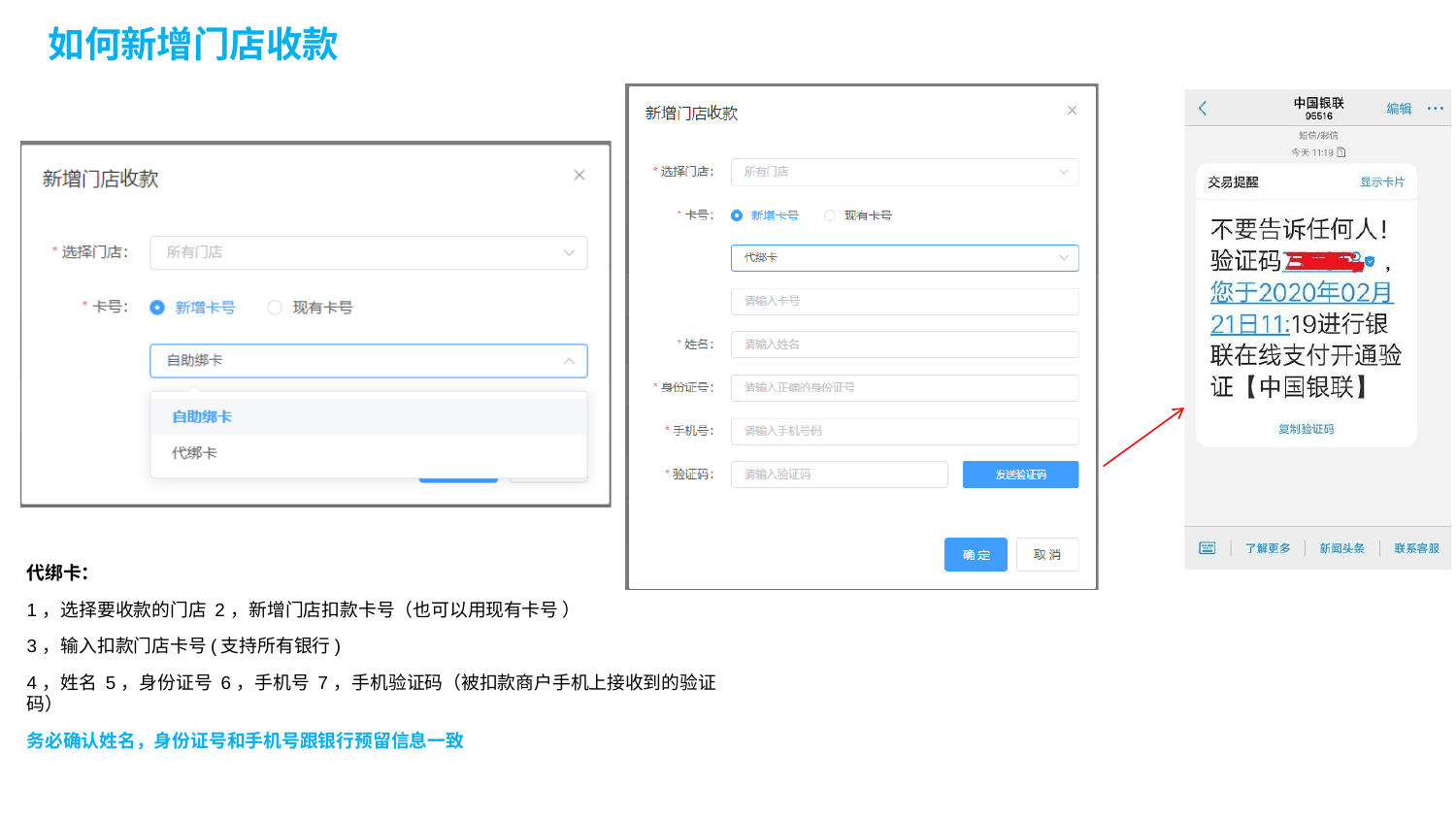

# 如何新增门店收款

代绑卡：
1，选择要收款的门店 2，新增门店扣款卡号（也可以用现有卡号 ）
3，输入扣款门店卡号(支持所有银行)
4，姓名 5，身份证号 6，手机号 7，手机验证码（被扣款商户手机上接收到的验证码）
务必确认姓名，身份证号和手机号跟银行预留信息一致